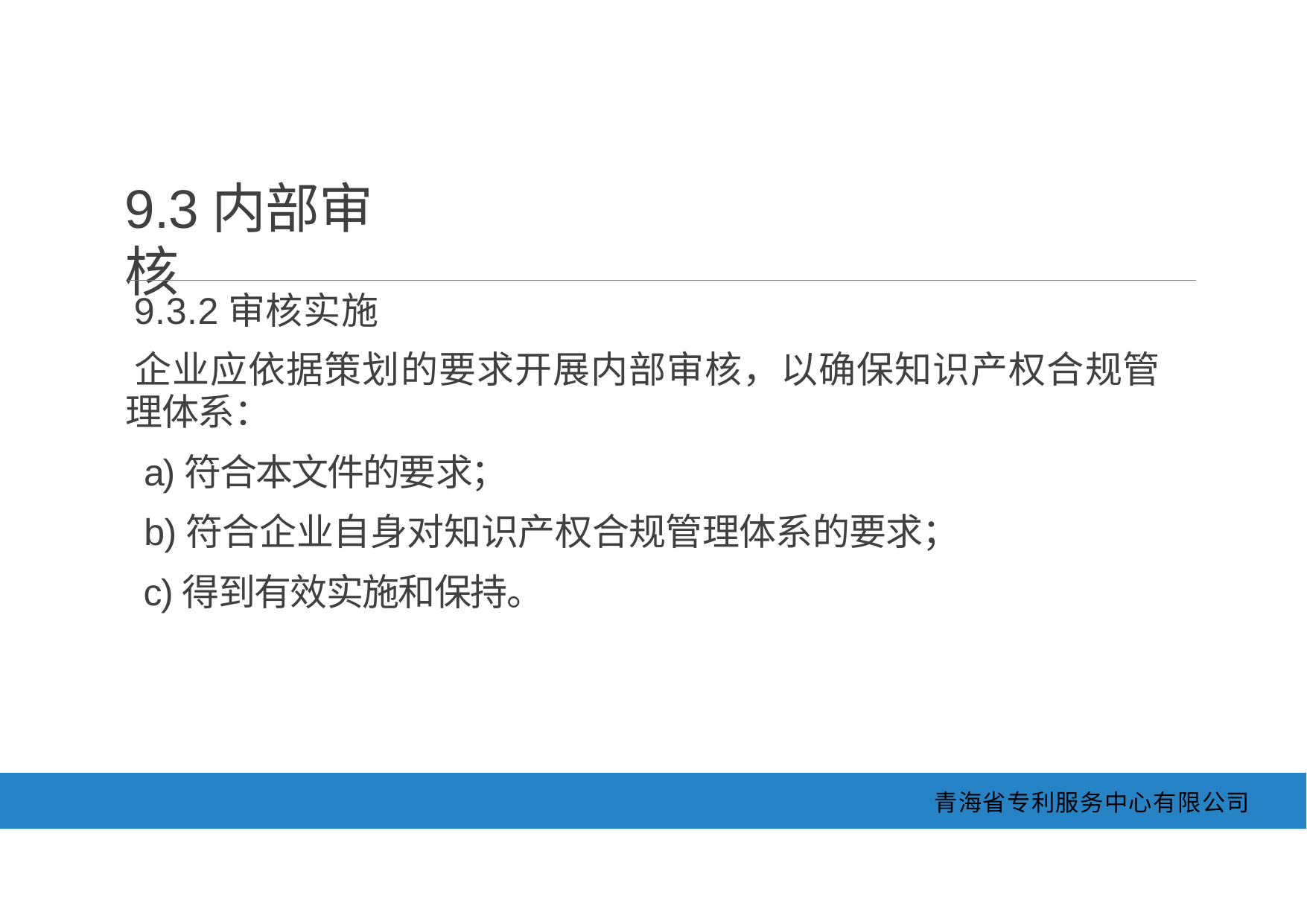

9.3内部审核

9.3.2审核实施
企业应依据策划的要求开展内部审核，以确保知识产权合规管 理体系：
a)符合本文件的要求；
b)符合企业自身对知识产权合规管理体系的要求；

c)得到有效实施和保持。

青海省专利服务中心有限公司